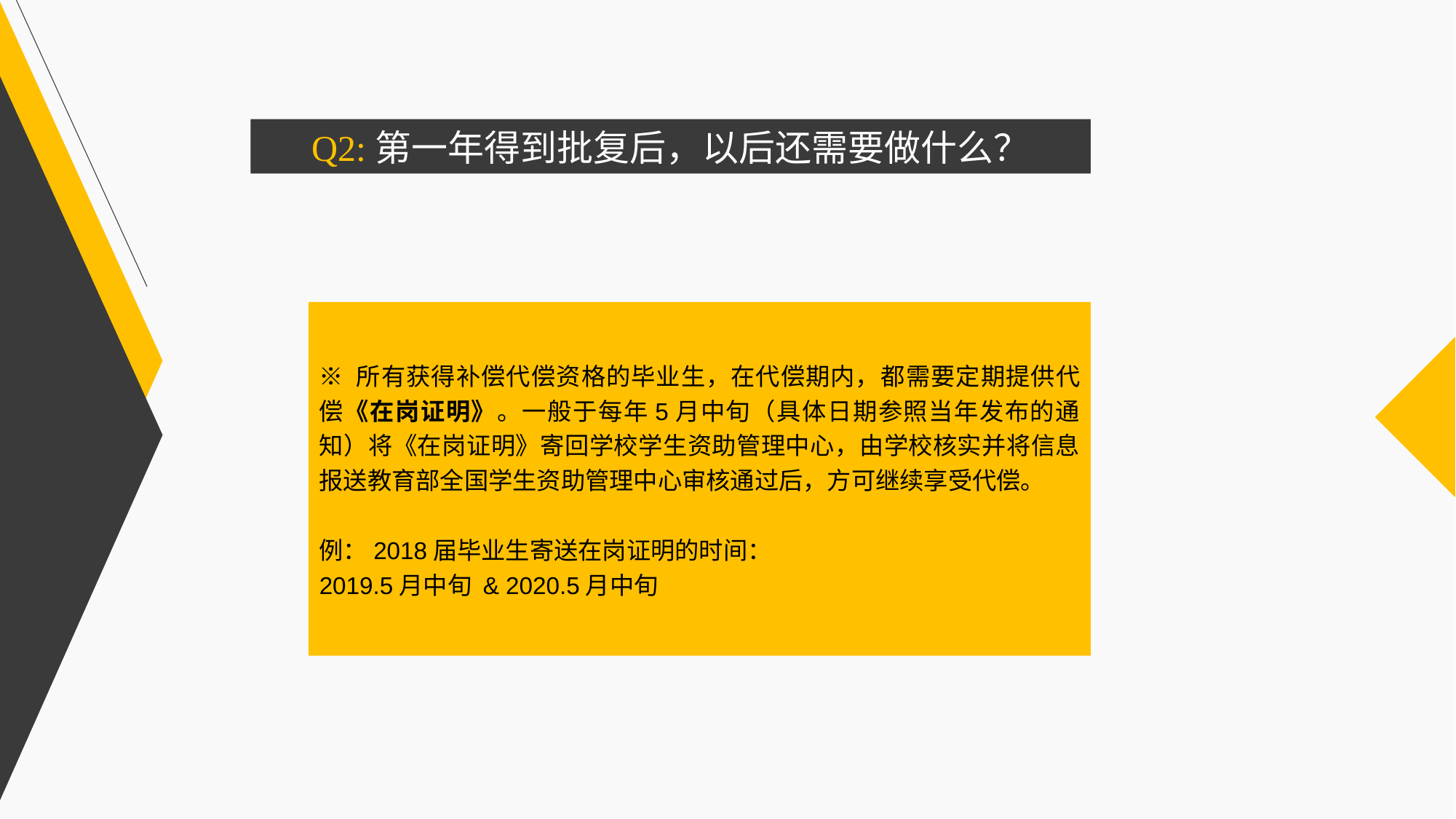

Q2:第一年得到批复后，以后还需要做什么？

※ 所有获得补偿代偿资格的毕业生，在代偿期内，都需要定期提供代偿《在岗证明》。一般于每年5月中旬（具体日期参照当年发布的通知）将《在岗证明》寄回学校学生资助管理中心，由学校核实并将信息报送教育部全国学生资助管理中心审核通过后，方可继续享受代偿。

例：2018届毕业生寄送在岗证明的时间：
2019.5月中旬 & 2020.5月中旬